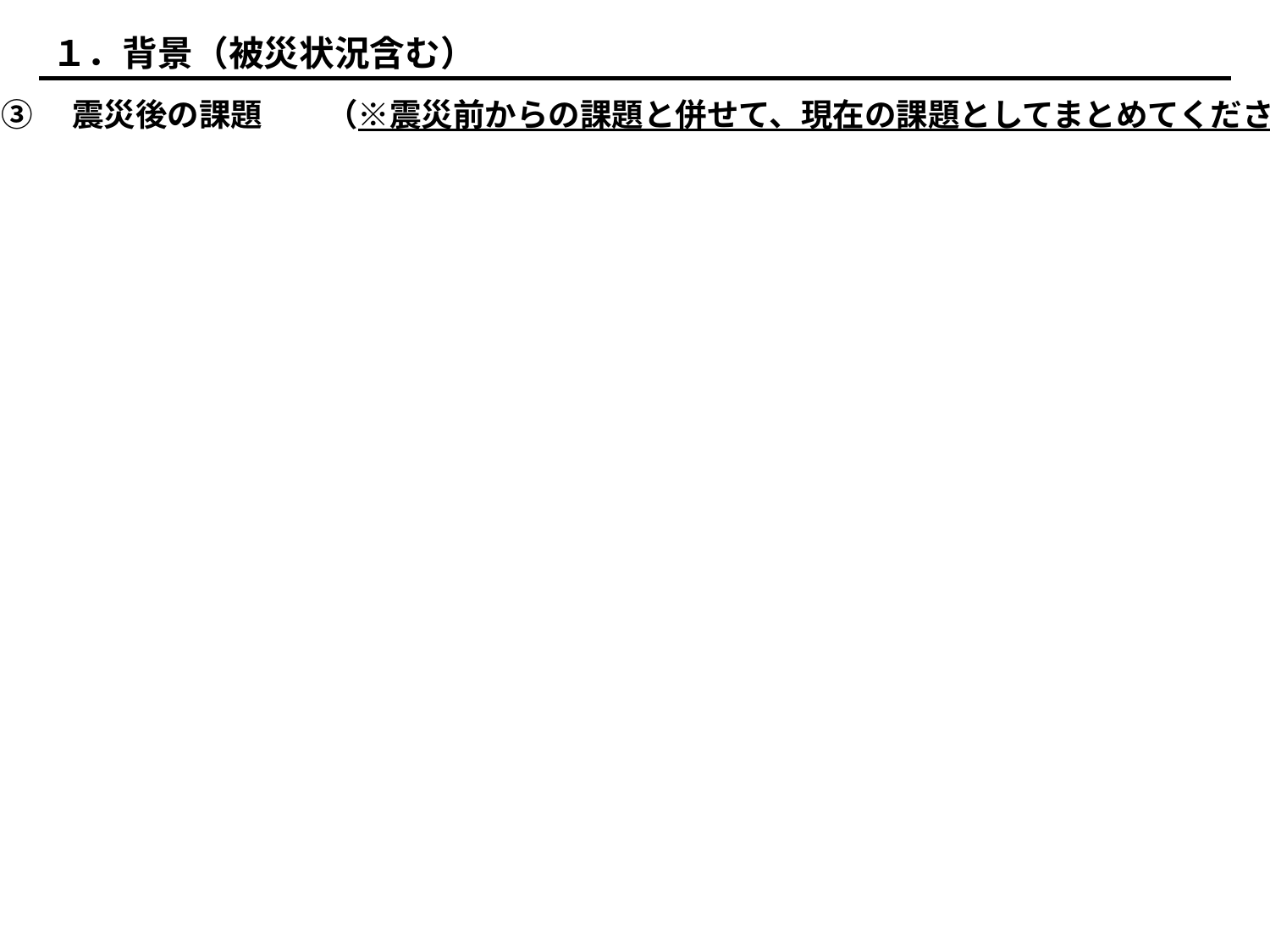

１．背景（被災状況含む）
③　震災後の課題　　（※震災前からの課題と併せて、現在の課題としてまとめてください）